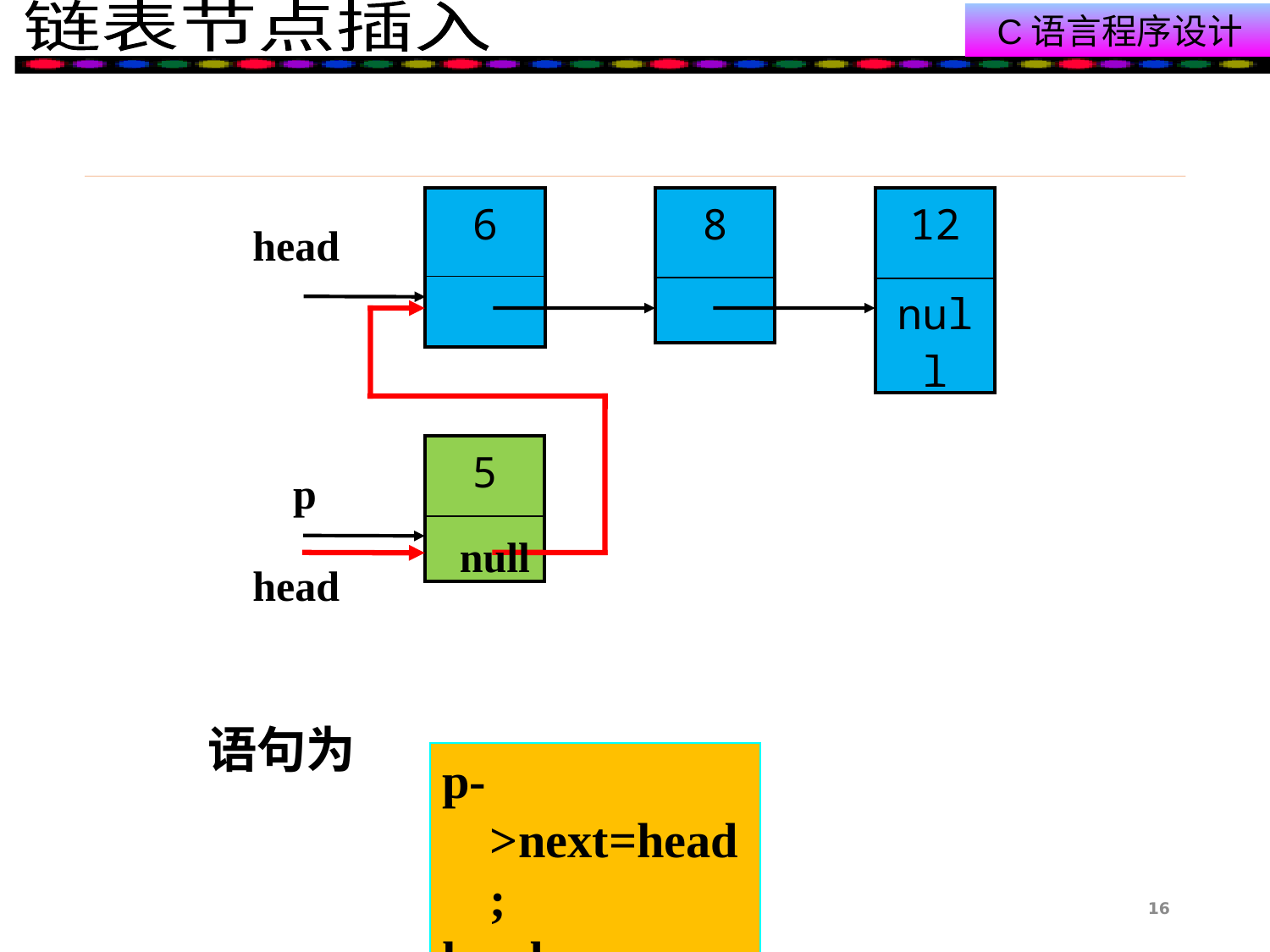

| 6 |
| --- |
|  |
| 8 |
| --- |
|  |
| 12 |
| --- |
| null |
head

| 5 |
| --- |
|  |
p
null

head

语句为
p->next=head;
head=p;
16